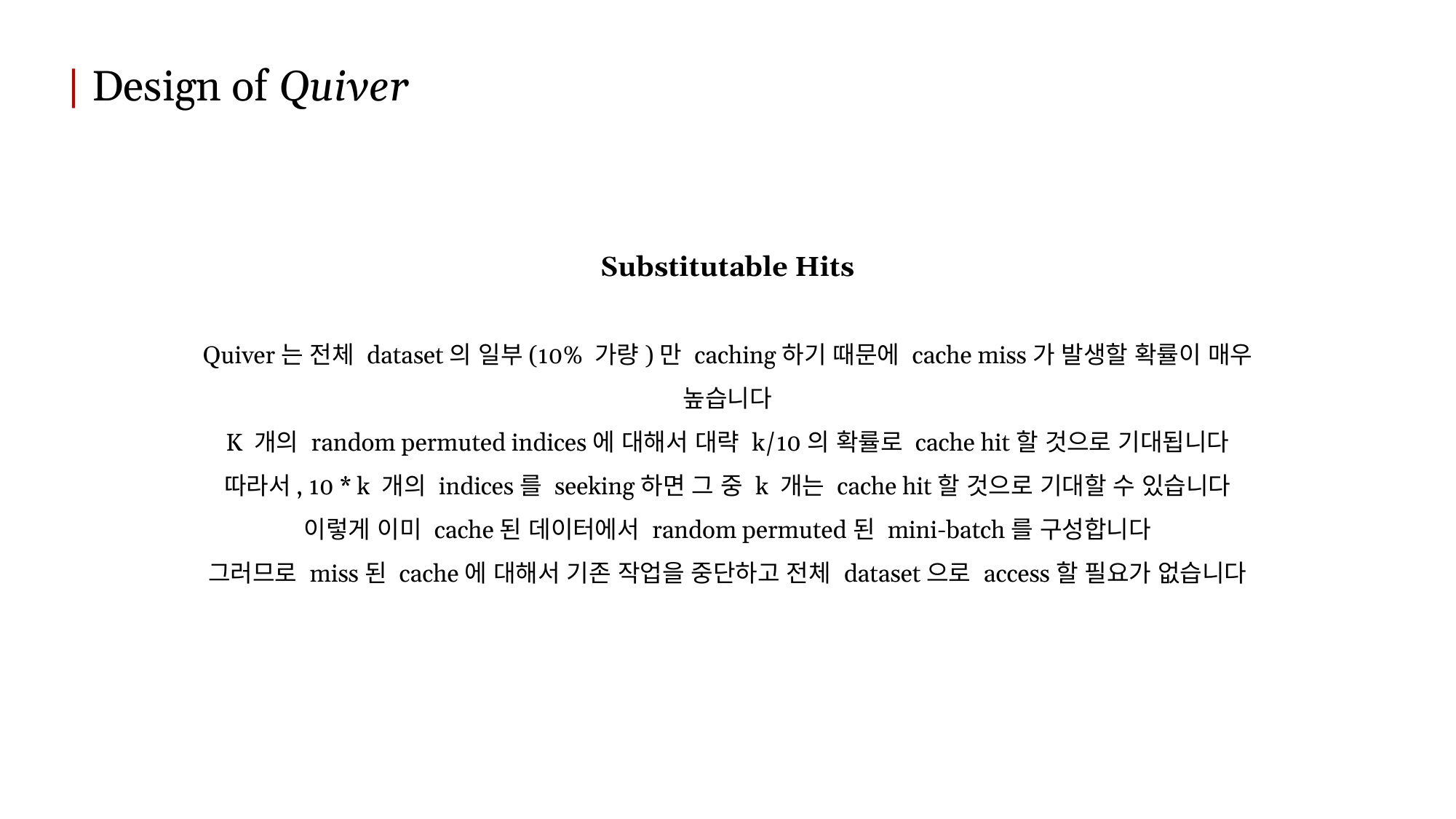

| Design of Quiver
Substitutable Hits

Quiver는 전체 dataset의 일부(10% 가량)만 caching하기 때문에 cache miss가 발생할 확률이 매우 높습니다
K 개의 random permuted indices에 대해서 대략 k/10의 확률로 cache hit할 것으로 기대됩니다
따라서, 10 * k 개의 indices를 seeking하면 그 중 k 개는 cache hit할 것으로 기대할 수 있습니다
이렇게 이미 cache된 데이터에서 random permuted된 mini-batch를 구성합니다
그러므로 miss된 cache에 대해서 기존 작업을 중단하고 전체 dataset으로 access할 필요가 없습니다